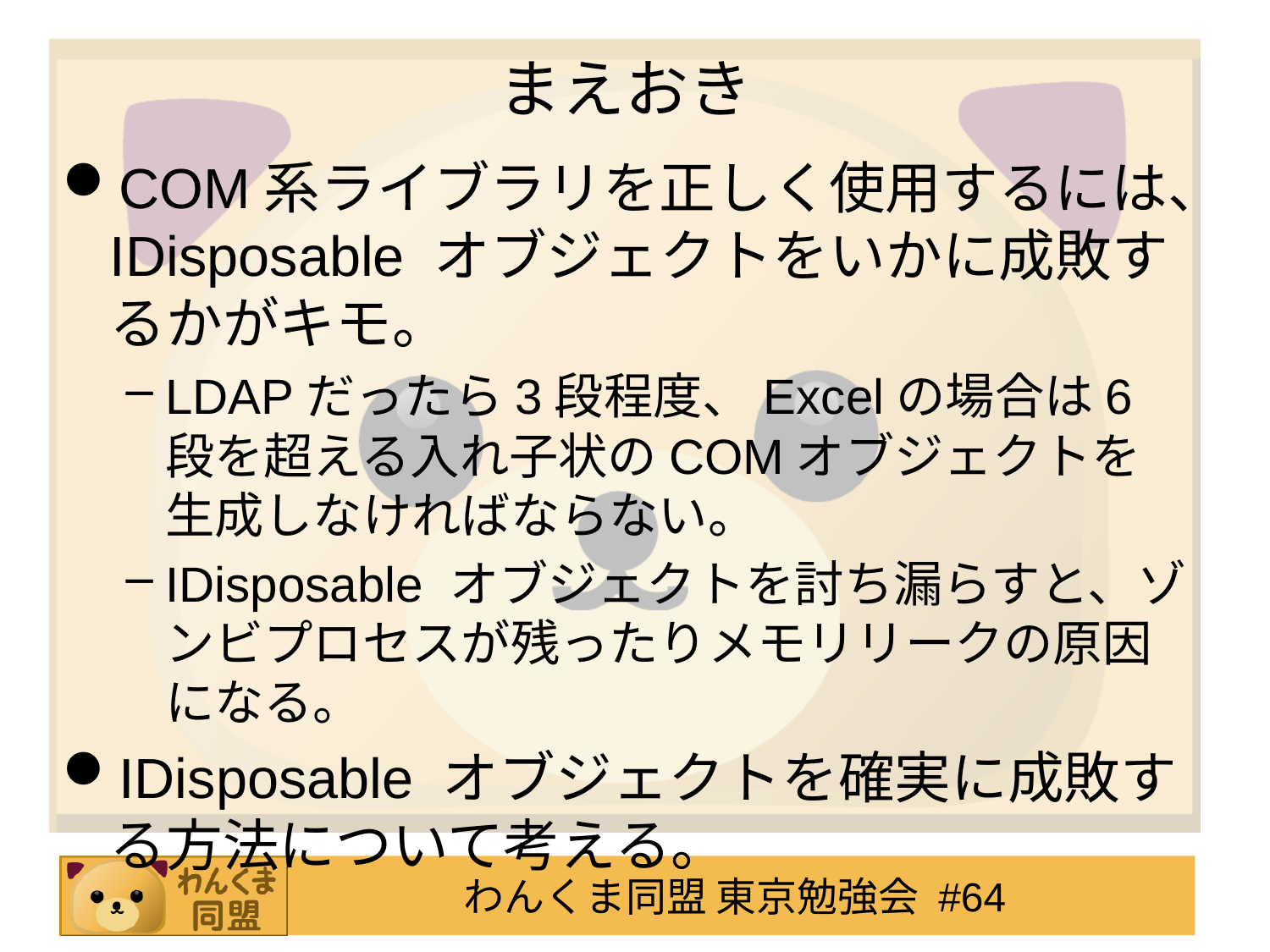

# まえおき
COM系ライブラリを正しく使用するには、IDisposable オブジェクトをいかに成敗するかがキモ。
LDAPだったら3段程度、Excelの場合は6段を超える入れ子状のCOMオブジェクトを生成しなければならない。
IDisposable オブジェクトを討ち漏らすと、ゾンビプロセスが残ったりメモリリークの原因になる。
IDisposable オブジェクトを確実に成敗する方法について考える。